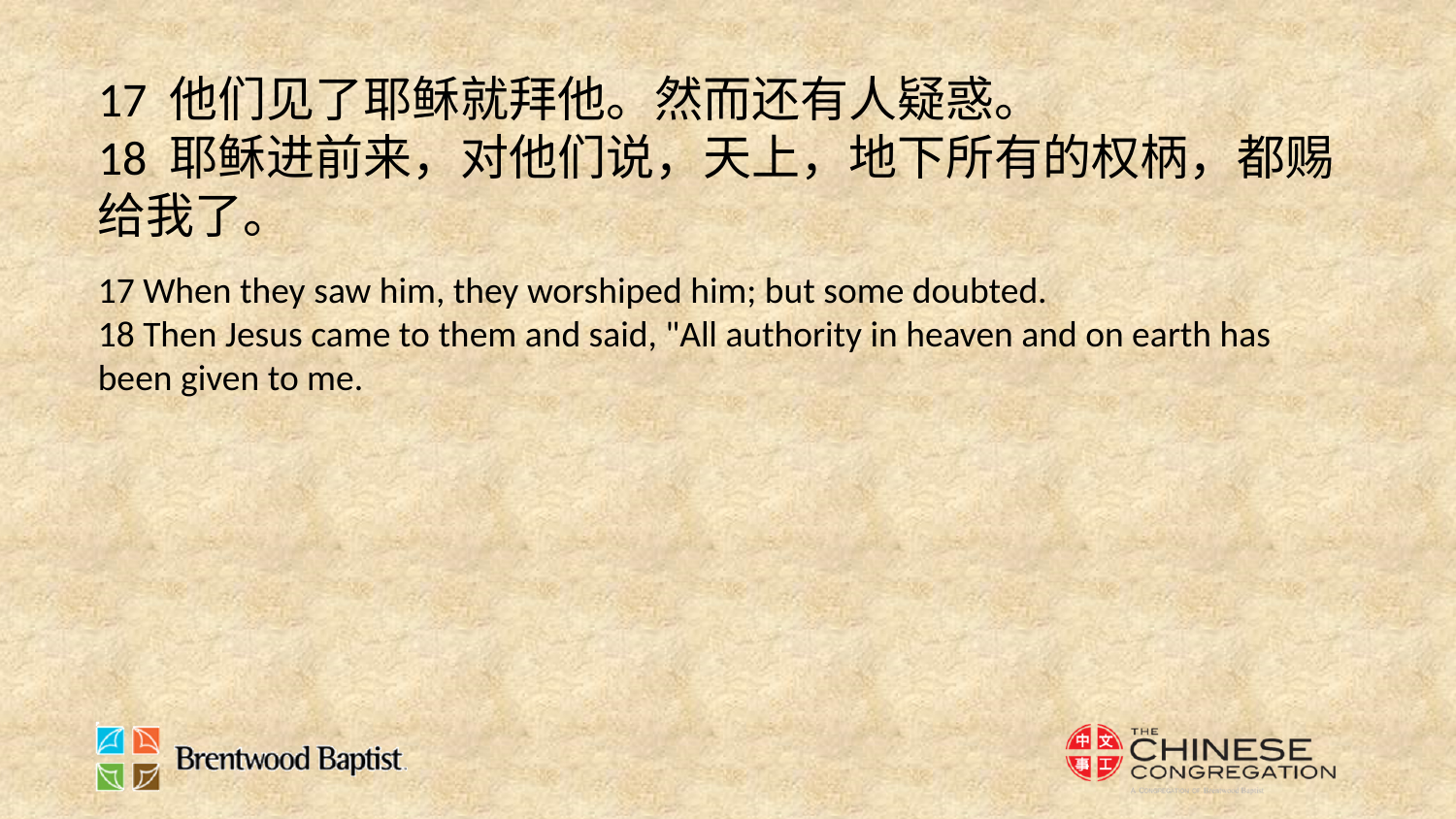

17 他们见了耶稣就拜他。然而还有人疑惑。
18 耶稣进前来，对他们说，天上，地下所有的权柄，都赐给我了。

17 When they saw him, they worshiped him; but some doubted.
18 Then Jesus came to them and said, "All authority in heaven and on earth has been given to me.